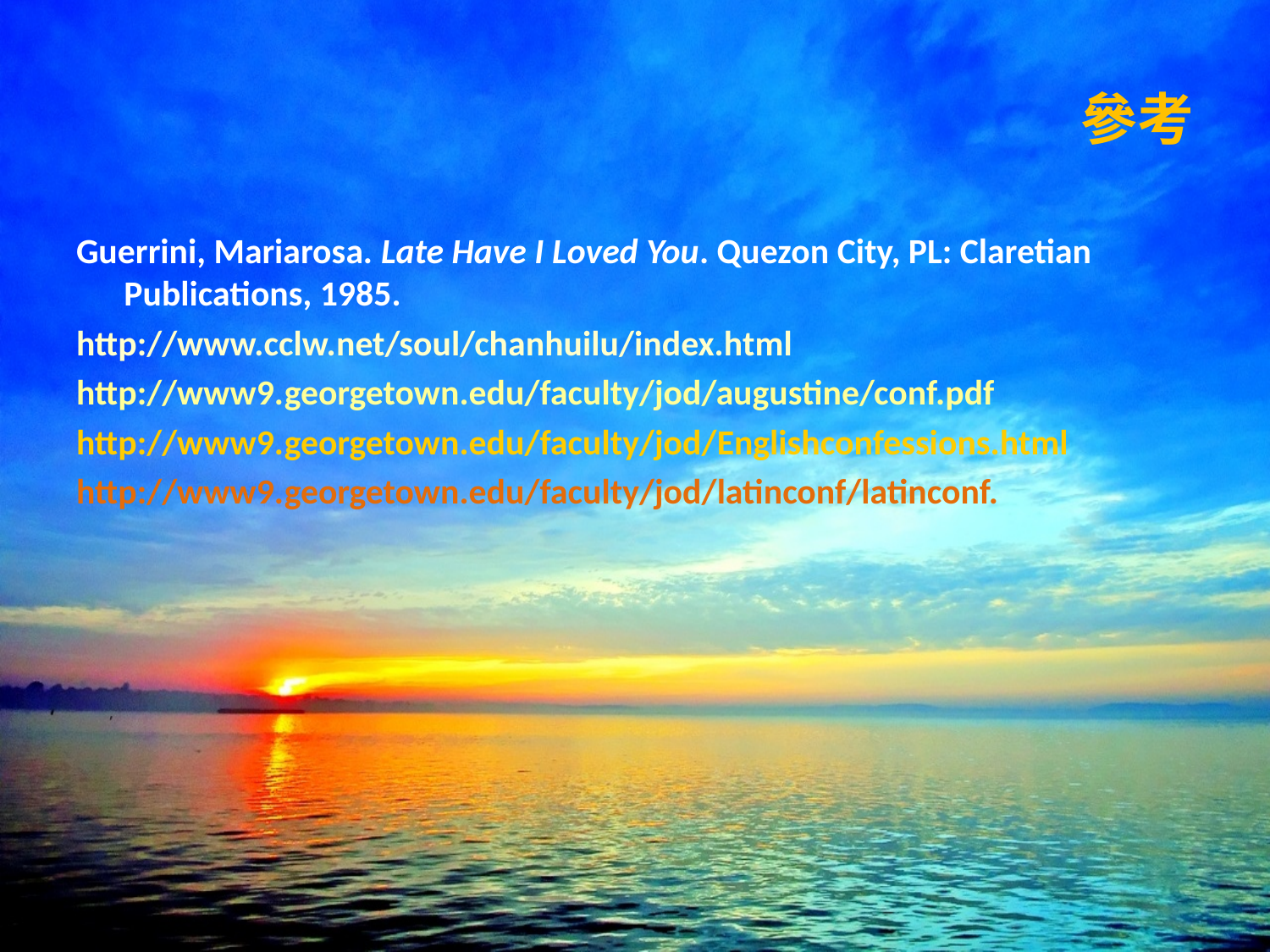

# 參考
Guerrini, Mariarosa. Late Have I Loved You. Quezon City, PL: Claretian Publications, 1985.
http://www.cclw.net/soul/chanhuilu/index.html
http://www9.georgetown.edu/faculty/jod/augustine/conf.pdf
http://www9.georgetown.edu/faculty/jod/Englishconfessions.html
http://www9.georgetown.edu/faculty/jod/latinconf/latinconf.